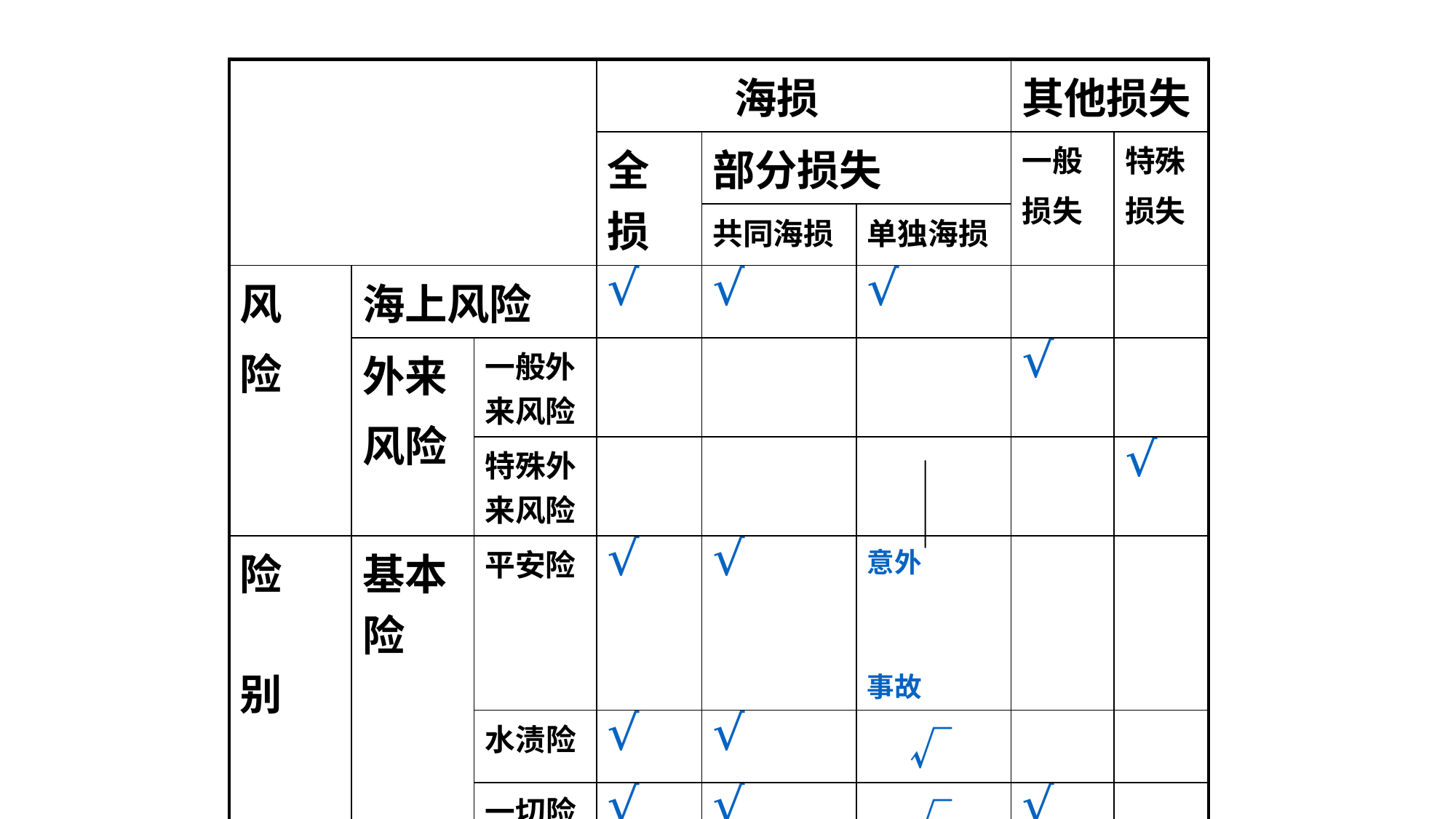

|  |  |  | 海损 |  |  | 其他损失 |  |
| --- | --- | --- | --- | --- | --- | --- | --- |
|  |  |  | 全损 | 部分损失 |  | 一般 损失 | 特殊 损失 |
|  |  |  |  | 共同海损 | 单独海损 |  |  |
| 风 险 | 海上风险 |  | √ | √ | √ |  |  |
|  | 外来 风险 | 一般外来风险 |  |  |  | √ |  |
|  |  | 特殊外来风险 |  |  |  |  | √ |
| 险 别 | 基本险 | 平安险 | √ | √ | 意外　　　　　　　 事故 |  |  |
|  |  | 水渍险 | √ | √ | √ |  |  |
|  |  | 一切险 | √ | √ | √ | √ |  |
|  | 附加险 | 一般附加险 |  |  |  | √ |  |
|  |  | 特殊附加险 |  |  |  |  | √ |